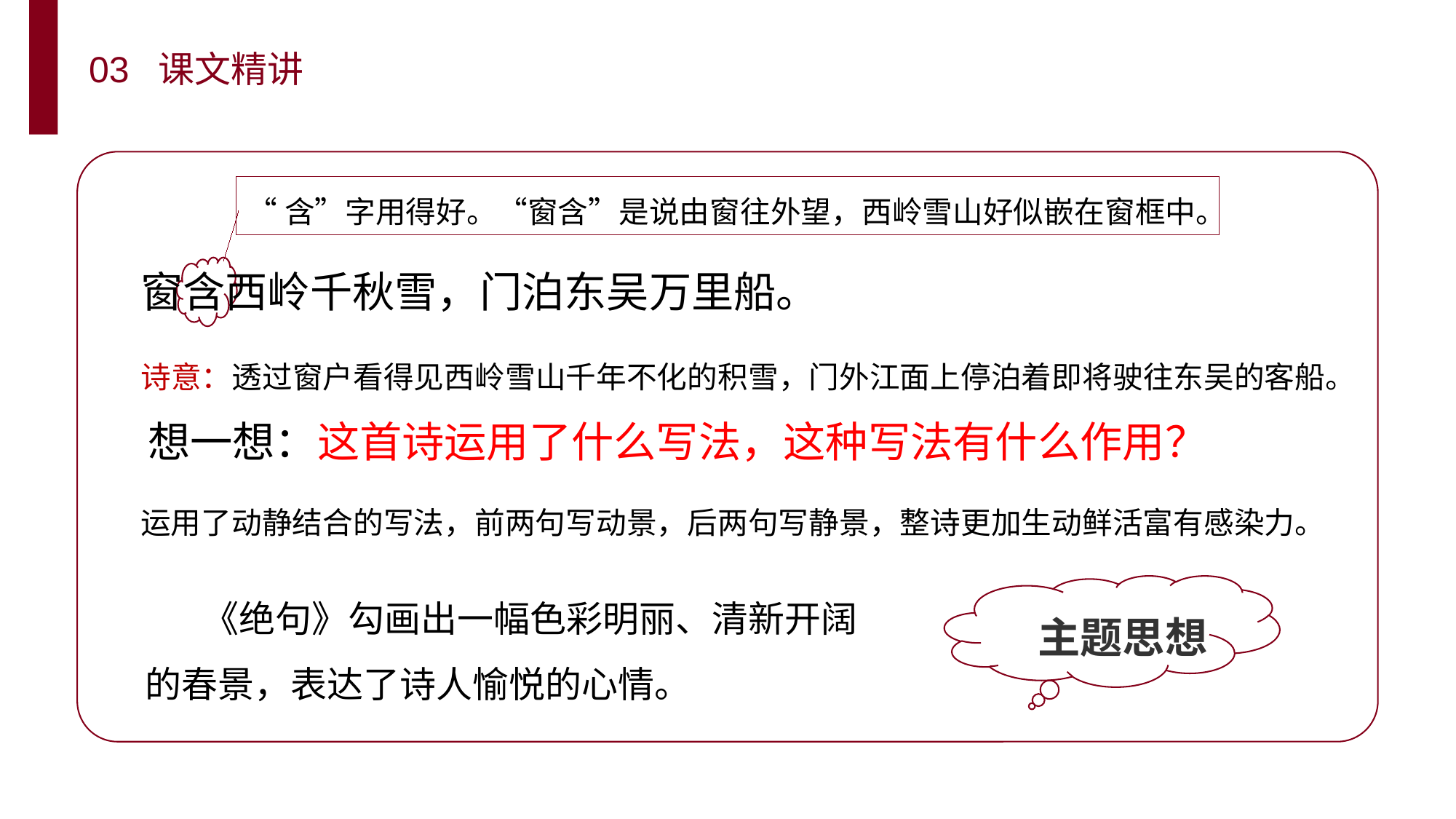

03  课文精讲
“含”字用得好。“窗含”是说由窗往外望，西岭雪山好似嵌在窗框中。

窗含西岭千秋雪，门泊东吴万里船。
诗意：透过窗户看得见西岭雪山千年不化的积雪，门外江面上停泊着即将驶往东吴的客船。
想一想：这首诗运用了什么写法，这种写法有什么作用？
运用了动静结合的写法，前两句写动景，后两句写静景，整诗更加生动鲜活富有感染力。
      《绝句》勾画出一幅色彩明丽、清新开阔的春景，表达了诗人愉悦的心情。

      主题思想